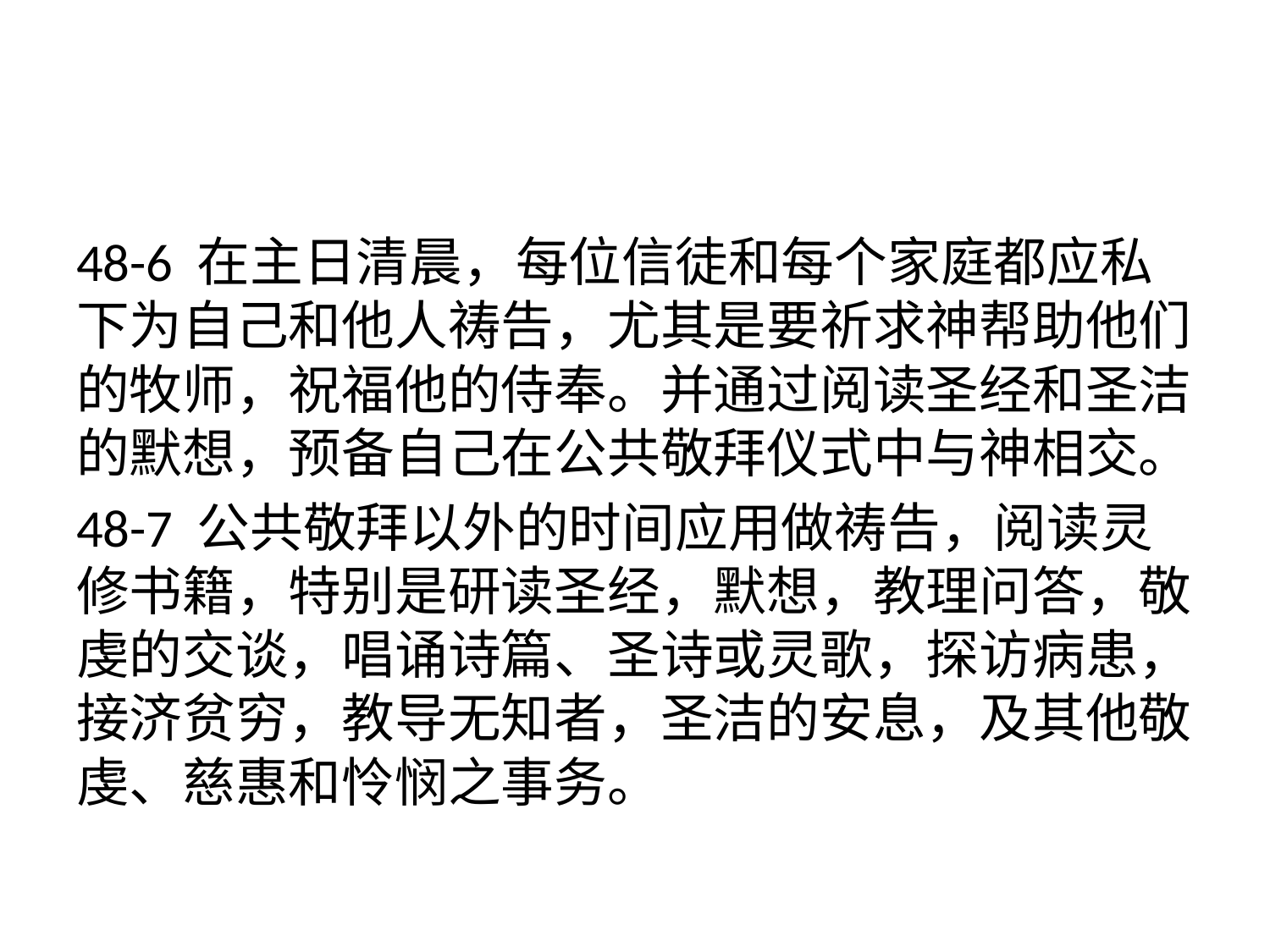

#
48-6 在主日清晨，每位信徒和每个家庭都应私下为自己和他人祷告，尤其是要祈求神帮助他们的牧师，祝福他的侍奉。并通过阅读圣经和圣洁的默想，预备自己在公共敬拜仪式中与神相交。
48-7 公共敬拜以外的时间应用做祷告，阅读灵修书籍，特别是研读圣经，默想，教理问答，敬虔的交谈，唱诵诗篇、圣诗或灵歌，探访病患，接济贫穷，教导无知者，圣洁的安息，及其他敬虔、慈惠和怜悯之事务。